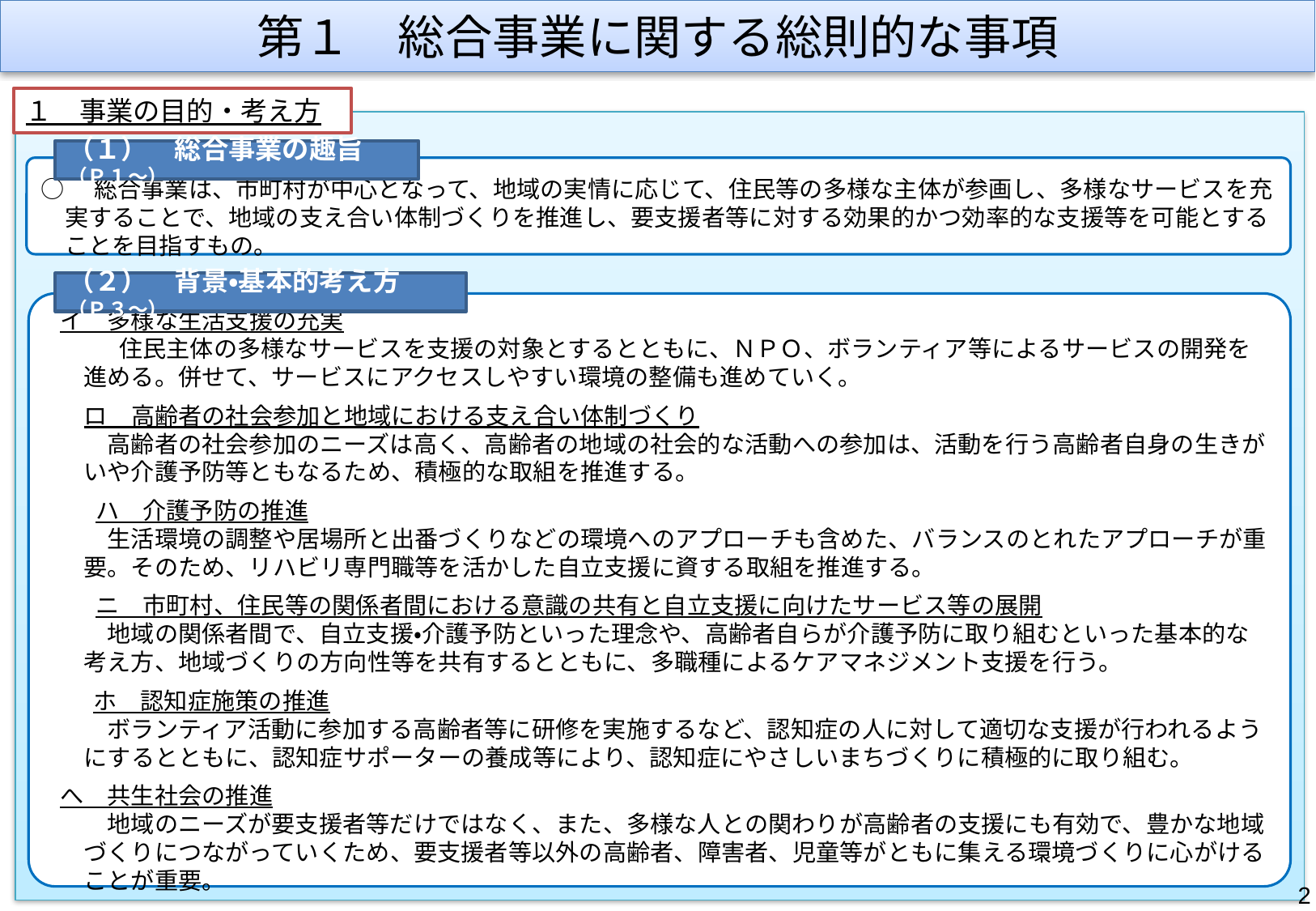

# 第１　総合事業に関する総則的な事項
１　事業の目的・考え方

（１）　総合事業の趣旨　（Ｐ１～）

○　総合事業は、市町村が中心となって、地域の実情に応じて、住民等の多様な主体が参画し、多様なサービスを充実することで、地域の支え合い体制づくりを推進し、要支援者等に対する効果的かつ効率的な支援等を可能とすることを目指すもの。
（２）　背景・基本的考え方　（Ｐ３～）

イ　多様な生活支援の充実
　住民主体の多様なサービスを支援の対象とするとともに、ＮＰＯ、ボランティア等によるサービスの開発を進める。併せて、サービスにアクセスしやすい環境の整備も進めていく。
　ロ　高齢者の社会参加と地域における支え合い体制づくり
高齢者の社会参加のニーズは高く、高齢者の地域の社会的な活動への参加は、活動を行う高齢者自身の生きがいや介護予防等ともなるため、積極的な取組を推進する。
　ハ　介護予防の推進
生活環境の調整や居場所と出番づくりなどの環境へのアプローチも含めた、バランスのとれたアプローチが重要。そのため、リハビリ専門職等を活かした自立支援に資する取組を推進する。
　ニ　市町村、住民等の関係者間における意識の共有と自立支援に向けたサービス等の展開
地域の関係者間で、自立支援・介護予防といった理念や、高齢者自らが介護予防に取り組むといった基本的な考え方、地域づくりの方向性等を共有するとともに、多職種によるケアマネジメント支援を行う。
   ホ　認知症施策の推進
ボランティア活動に参加する高齢者等に研修を実施するなど、認知症の人に対して適切な支援が行われるようにするとともに、認知症サポーターの養成等により、認知症にやさしいまちづくりに積極的に取り組む。
へ　共生社会の推進
地域のニーズが要支援者等だけではなく、また、多様な人との関わりが高齢者の支援にも有効で、豊かな地域づくりにつながっていくため、要支援者等以外の高齢者、障害者、児童等がともに集える環境づくりに心がけることが重要。
2